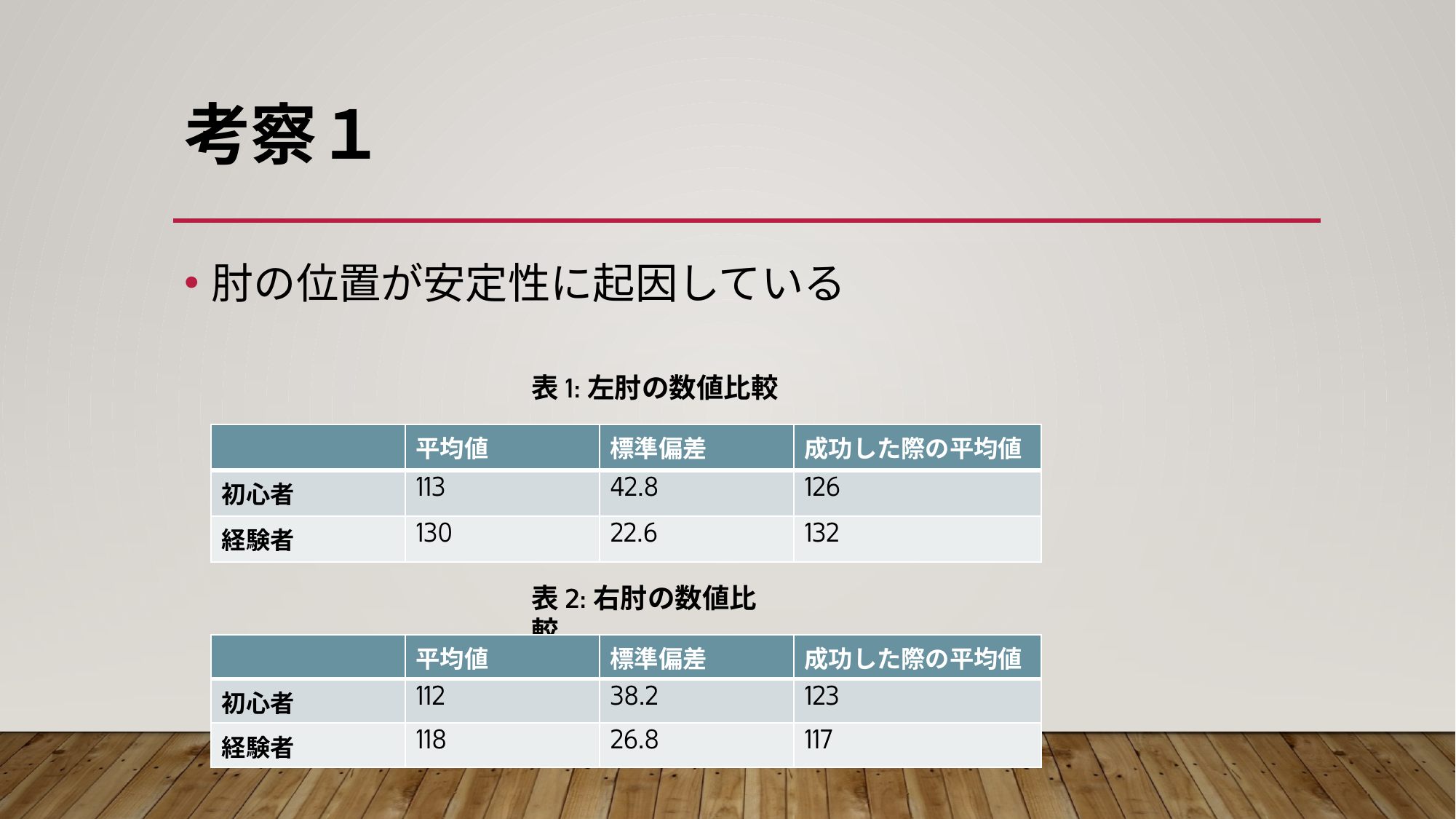

# 考察１
肘の位置が安定性に起因している

表1:左肘の数値比較
|  | 平均値 | 標準偏差 | 成功した際の平均値 |
| --- | --- | --- | --- |
| 初心者 | 113 | 42.8 | 126 |
| 経験者 | 130 | 22.6 | 132 |
表2:右肘の数値比較
|  | 平均値 | 標準偏差 | 成功した際の平均値 |
| --- | --- | --- | --- |
| 初心者 | 112 | 38.2 | 123 |
| 経験者 | 118 | 26.8 | 117 |